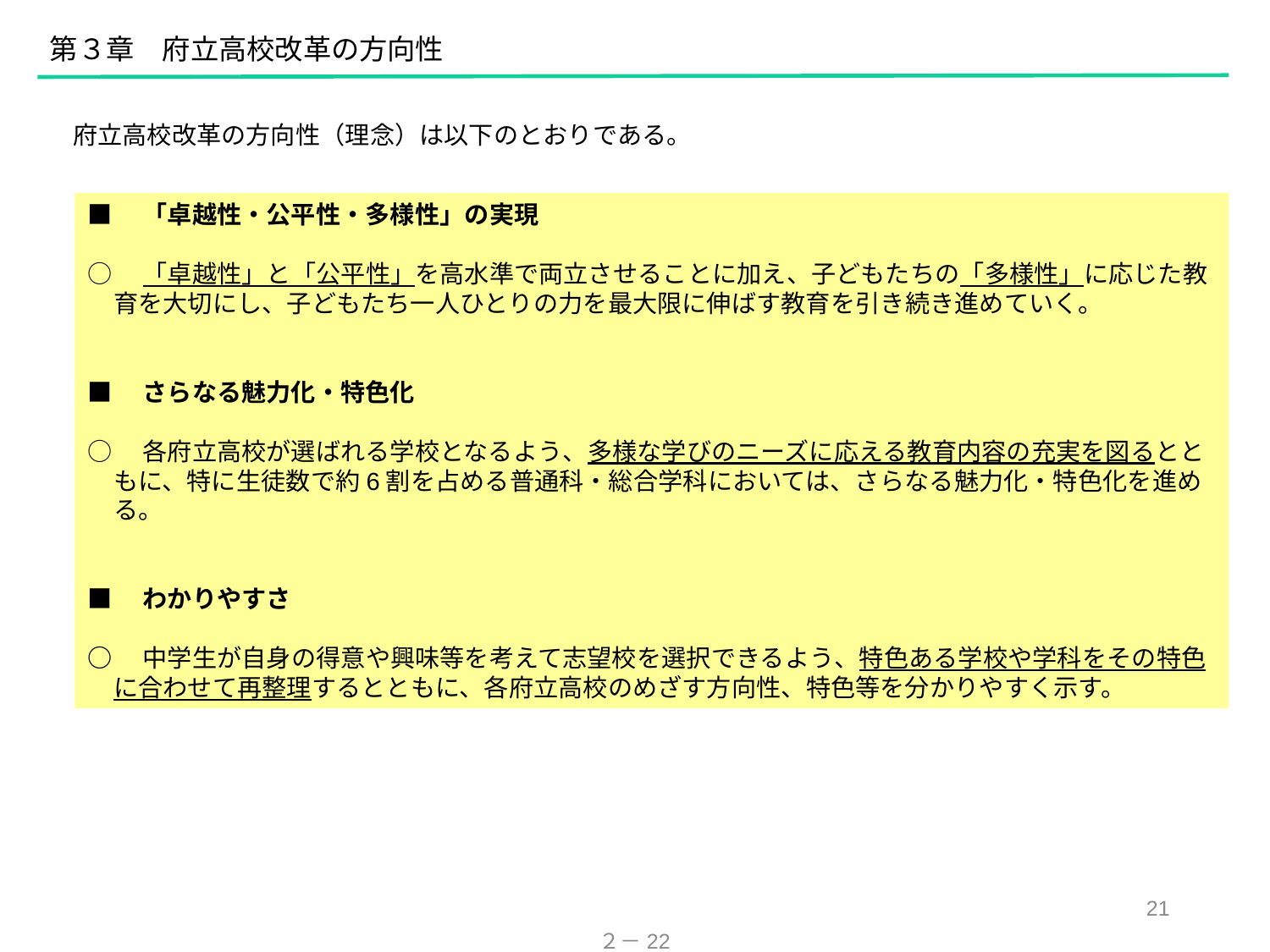

第３章　府立高校改革の方向性
府立高校改革の方向性（理念）は以下のとおりである。
■　「卓越性・公平性・多様性」の実現

○　「卓越性」と「公平性」を高水準で両立させることに加え、子どもたちの「多様性」に応じた教育を大切にし、子どもたち一人ひとりの力を最大限に伸ばす教育を引き続き進めていく。

■　さらなる魅力化・特色化

○　各府立高校が選ばれる学校となるよう、多様な学びのニーズに応える教育内容の充実を図るとともに、特に生徒数で約6割を占める普通科・総合学科においては、さらなる魅力化・特色化を進める。

■　わかりやすさ

○　中学生が自身の得意や興味等を考えて志望校を選択できるよう、特色ある学校や学科をその特色に合わせて再整理するとともに、各府立高校のめざす方向性、特色等を分かりやすく示す。
21
２－22